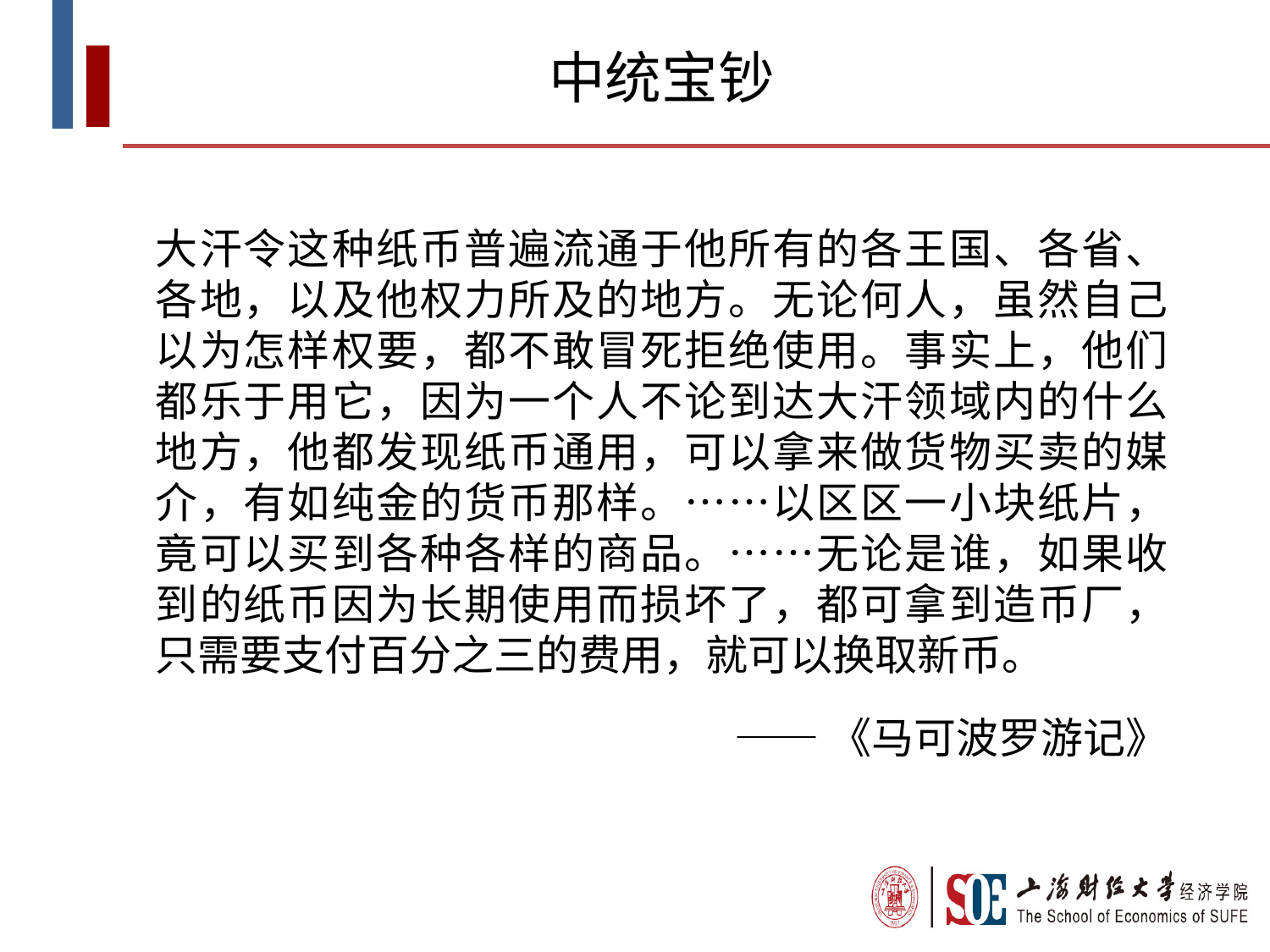

中统宝钞
大汗令这种纸币普遍流通于他所有的各王国、各省、各地，以及他权力所及的地方。无论何人，虽然自己以为怎样权要，都不敢冒死拒绝使用。事实上，他们都乐于用它，因为一个人不论到达大汗领域内的什么地方，他都发现纸币通用，可以拿来做货物买卖的媒介，有如纯金的货币那样。……以区区一小块纸片，竟可以买到各种各样的商品。……无论是谁，如果收到的纸币因为长期使用而损坏了，都可拿到造币厂，只需要支付百分之三的费用，就可以换取新币。
——《马可波罗游记》